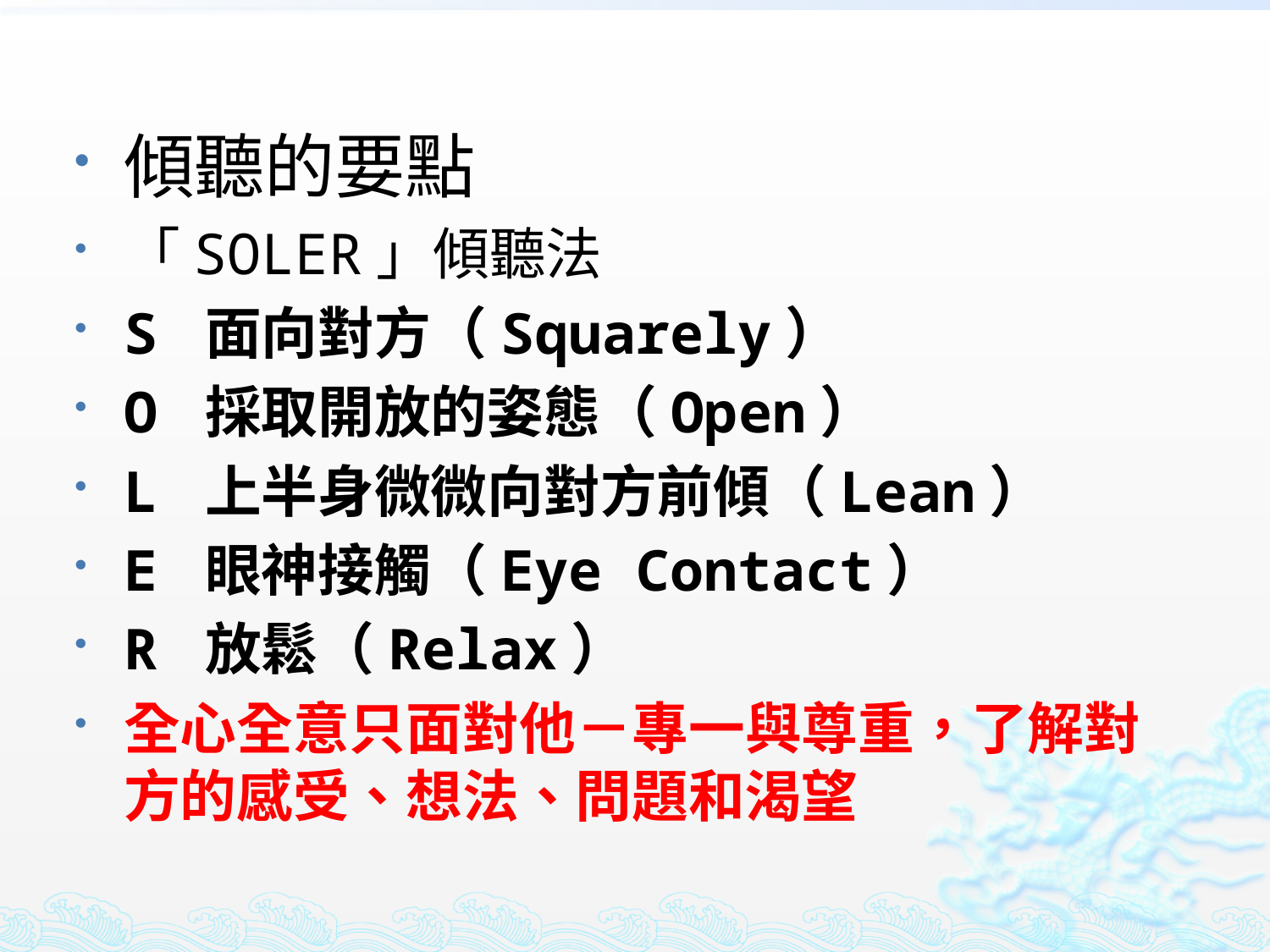

#
傾聽的要點
「SOLER」傾聽法
S 面向對方（Squarely）
O 採取開放的姿態（Open）
L 上半身微微向對方前傾（Lean）
E 眼神接觸（Eye Contact）
R 放鬆（Relax）
全心全意只面對他－專一與尊重，了解對方的感受、想法、問題和渴望